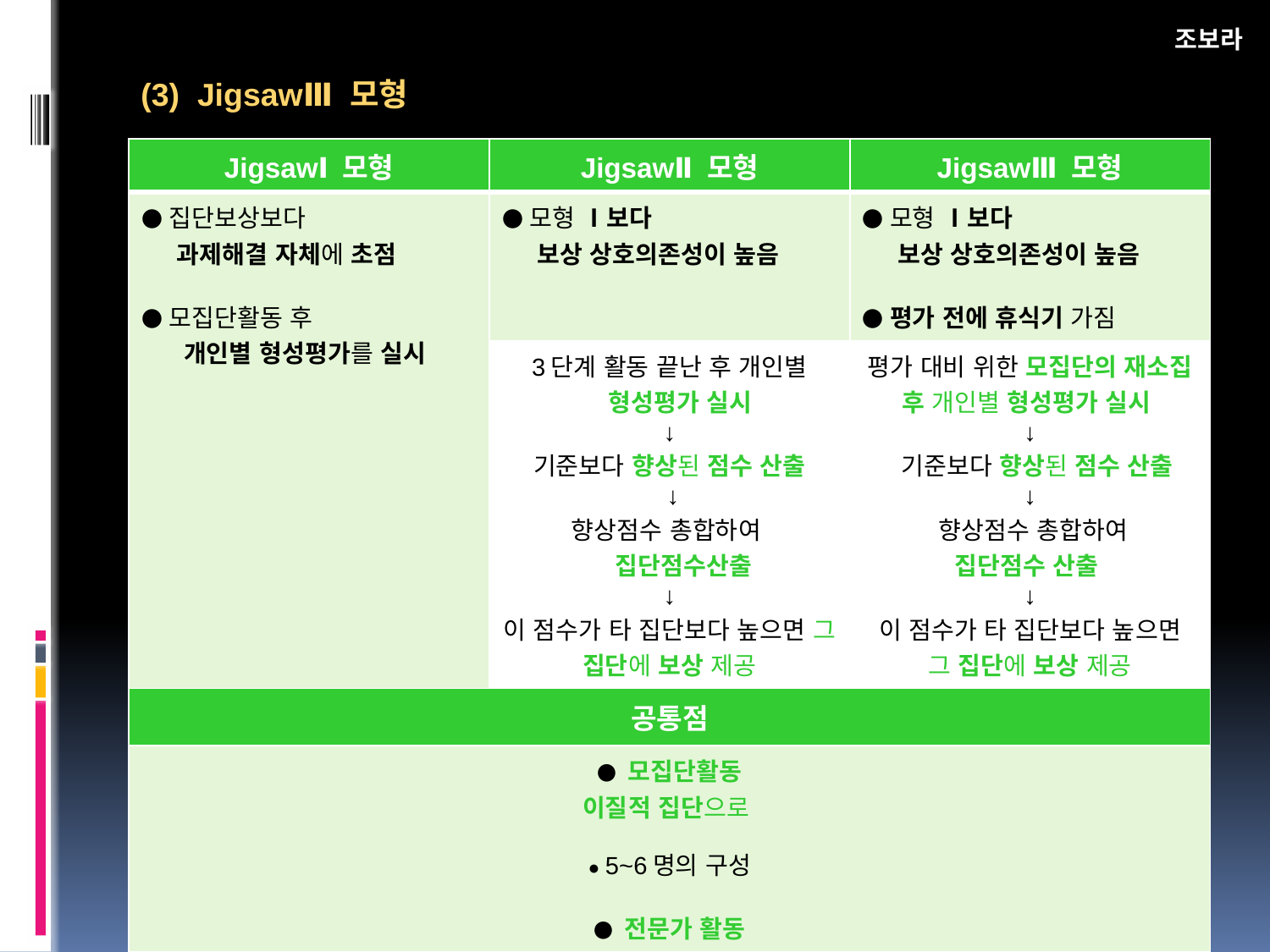

조보라

(3)  JigsawⅢ 모형

| JigsawⅠ 모형 | JigsawⅡ 모형 | JigsawⅢ 모형 |
| --- | --- | --- |
| ●집단보상보다 과제해결 자체에 초점 ●모집단활동 후 개인별 형성평가를 실시 | ●모형 Ⅰ보다 보상 상호의존성이 높음 | ●모형 Ⅰ보다 보상 상호의존성이 높음 ●평가 전에 휴식기 가짐 |
|  | 3단계 활동 끝난 후 개인별 형성평가 실시 ↓ 기준보다 향상된 점수 산출 ↓ 향상점수 총합하여 집단점수산출 ↓ 이 점수가 타 집단보다 높으면 그 집단에 보상 제공 | 평가 대비 위한 모집단의 재소집 후 개인별 형성평가 실시 ↓ 기준보다 향상된 점수 산출 ↓ 향상점수 총합하여 집단점수 산출 ↓ 이 점수가 타 집단보다 높으면 그 집단에 보상 제공 |
| 공통점 |  |  |
| ● 모집단활동 이질적 집단으로 ● 5~6명의 구성 ● 전문가 활동 |  |  |